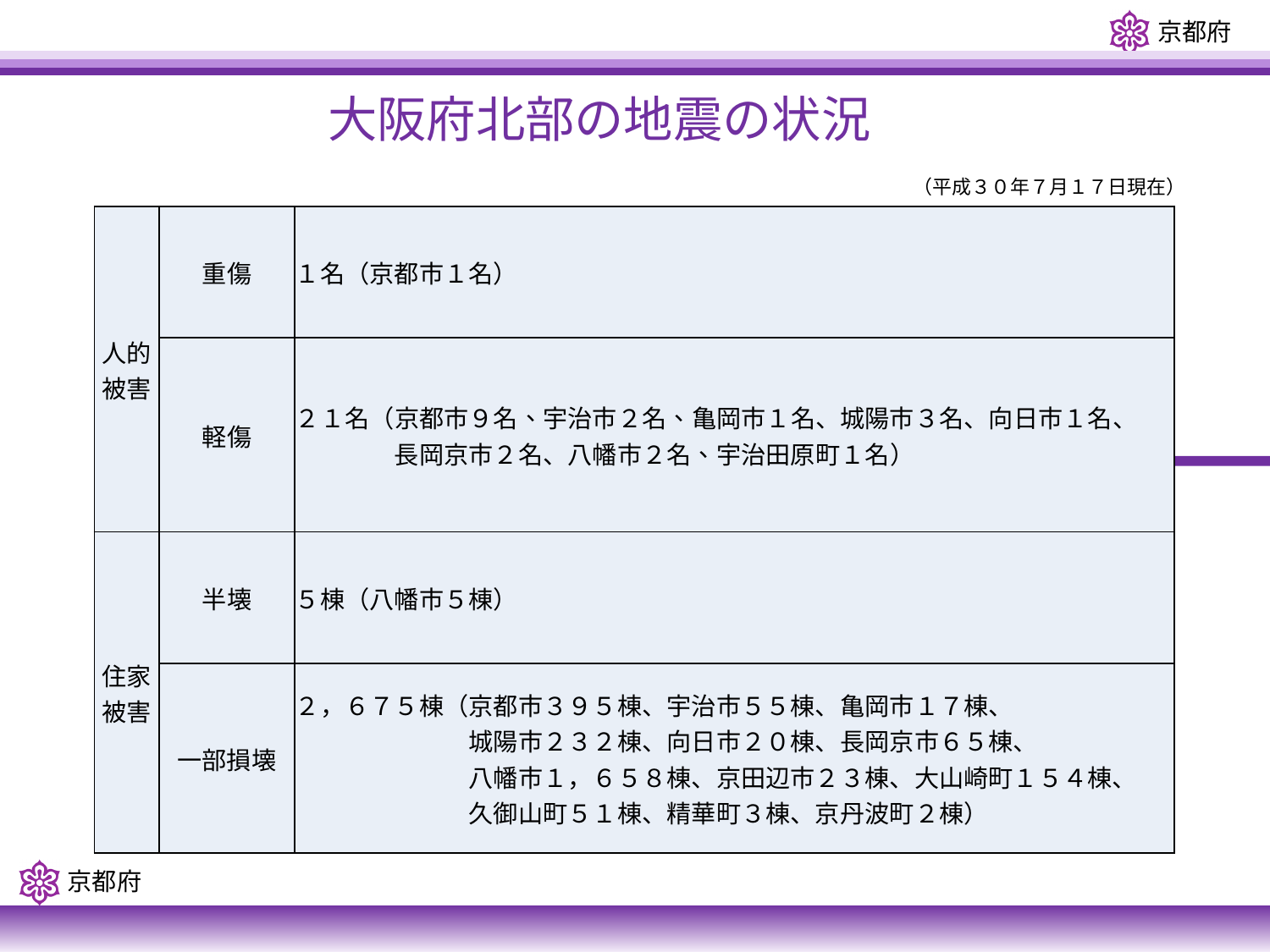

大阪府北部の地震の状況
（平成３０年７月１７日現在）
| 人的被害 | 重傷 | １名（京都市１名） |
| --- | --- | --- |
|  | 軽傷 | ２１名（京都市９名、宇治市２名、亀岡市１名、城陽市３名、向日市１名、 　　　　長岡京市２名、八幡市２名、宇治田原町１名） |
| 住家被害 | 半壊 | ５棟（八幡市５棟） |
|  | 一部損壊 | ２，６７５棟（京都市３９５棟、宇治市５５棟、亀岡市１７棟、 　　　　　　　城陽市２３２棟、向日市２０棟、長岡京市６５棟、 　　　　　　　八幡市１，６５８棟、京田辺市２３棟、大山崎町１５４棟、 　　　　　　　久御山町５１棟、精華町３棟、京丹波町２棟） |